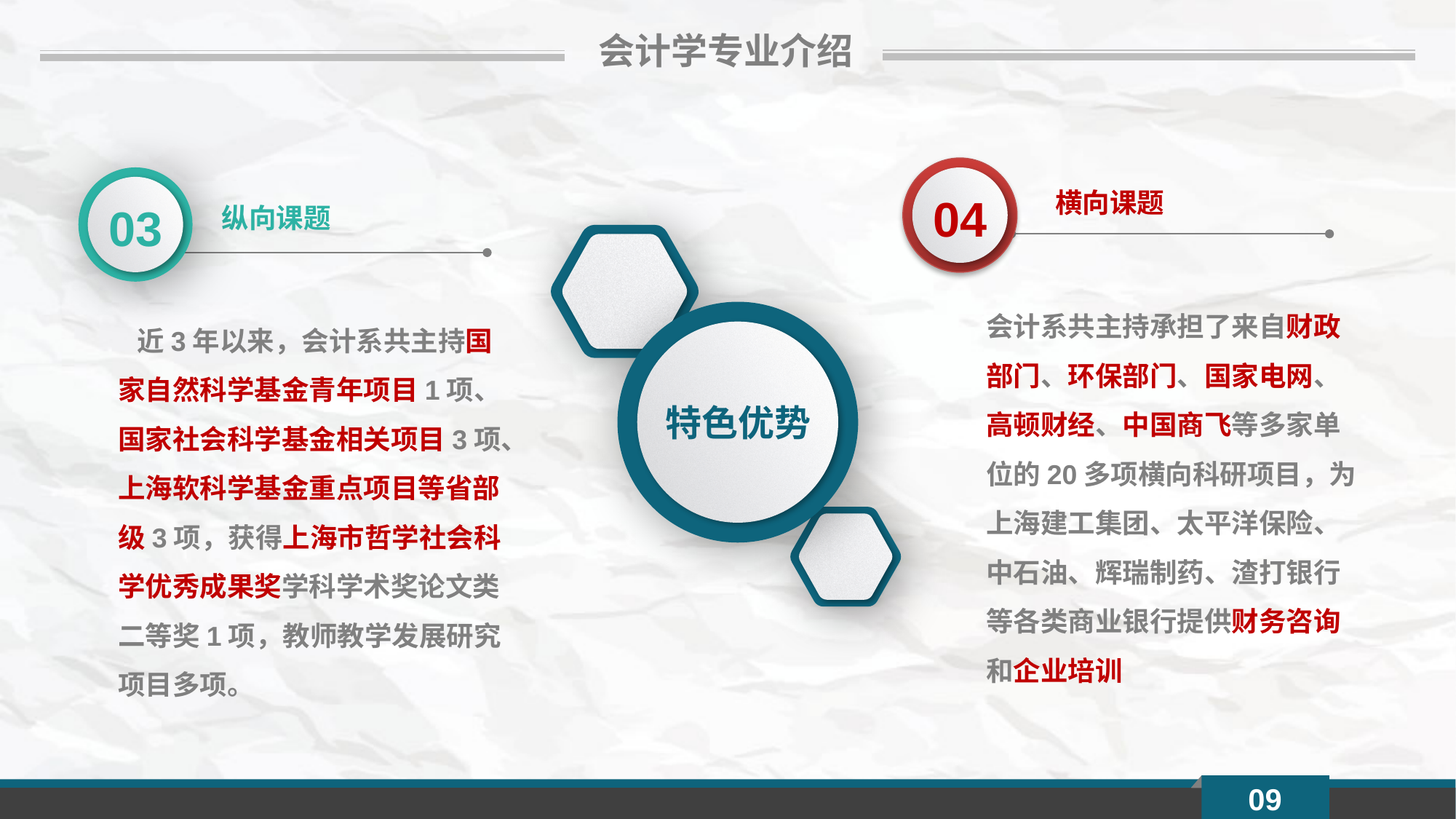

会计学专业介绍

04

03
横向课题
纵向课题

会计系共主持承担了来自财政部门、环保部门、国家电网、高顿财经、中国商飞等多家单位的20多项横向科研项目，为上海建工集团、太平洋保险、中石油、辉瑞制药、渣打银行等各类商业银行提供财务咨询和企业培训

  近3年以来，会计系共主持国家自然科学基金青年项目1项、国家社会科学基金相关项目3项、上海软科学基金重点项目等省部级3项，获得上海市哲学社会科学优秀成果奖学科学术奖论文类二等奖1项，教师教学发展研究项目多项。
特色优势

09